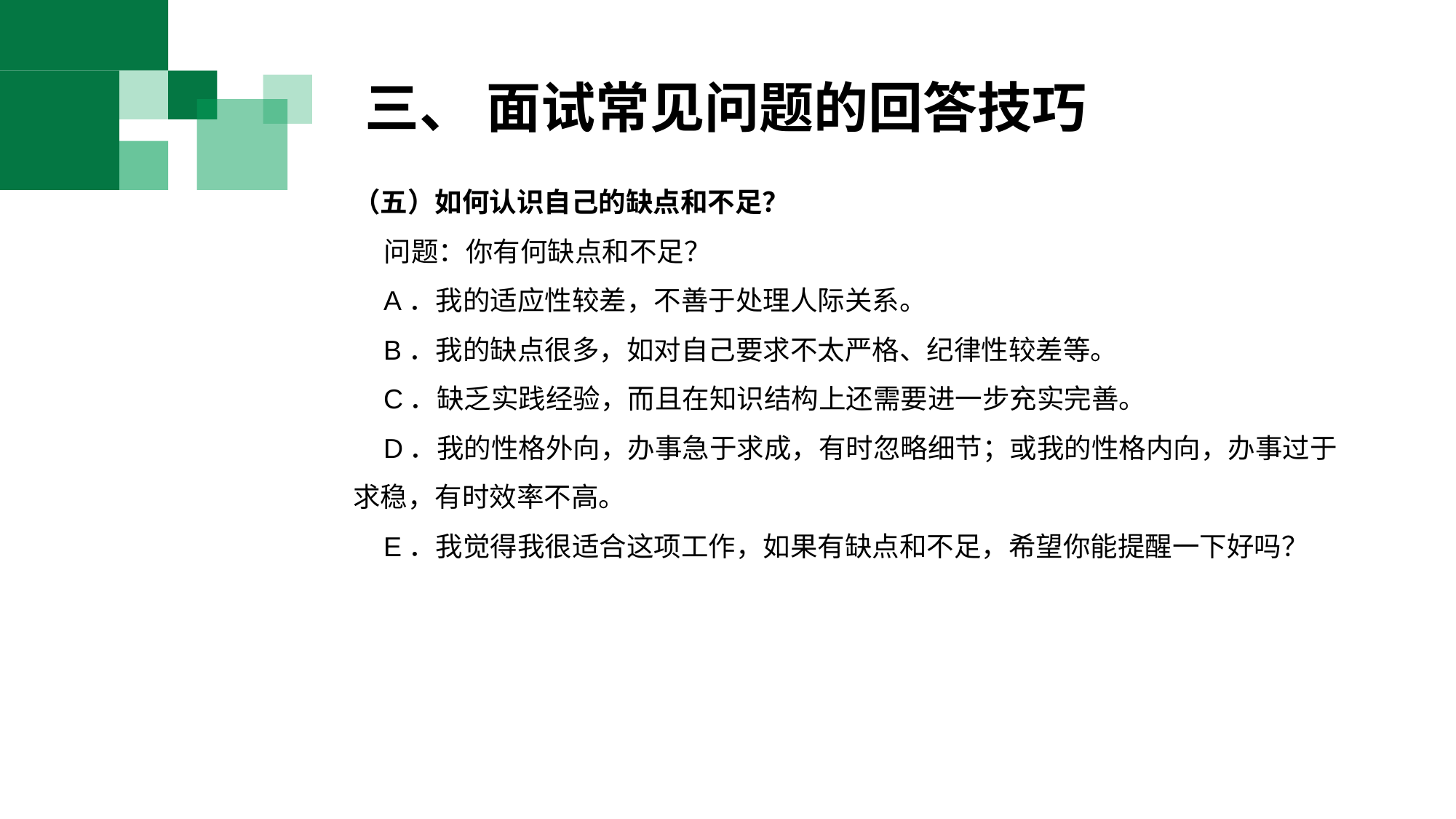

三、 面试常见问题的回答技巧

（五）如何认识自己的缺点和不足？
    问题：你有何缺点和不足？
    A．我的适应性较差，不善于处理人际关系。
    B．我的缺点很多，如对自己要求不太严格、纪律性较差等。
    C．缺乏实践经验，而且在知识结构上还需要进一步充实完善。
    D．我的性格外向，办事急于求成，有时忽略细节；或我的性格内向，办事过于求稳，有时效率不高。
    E．我觉得我很适合这项工作，如果有缺点和不足，希望你能提醒一下好吗？